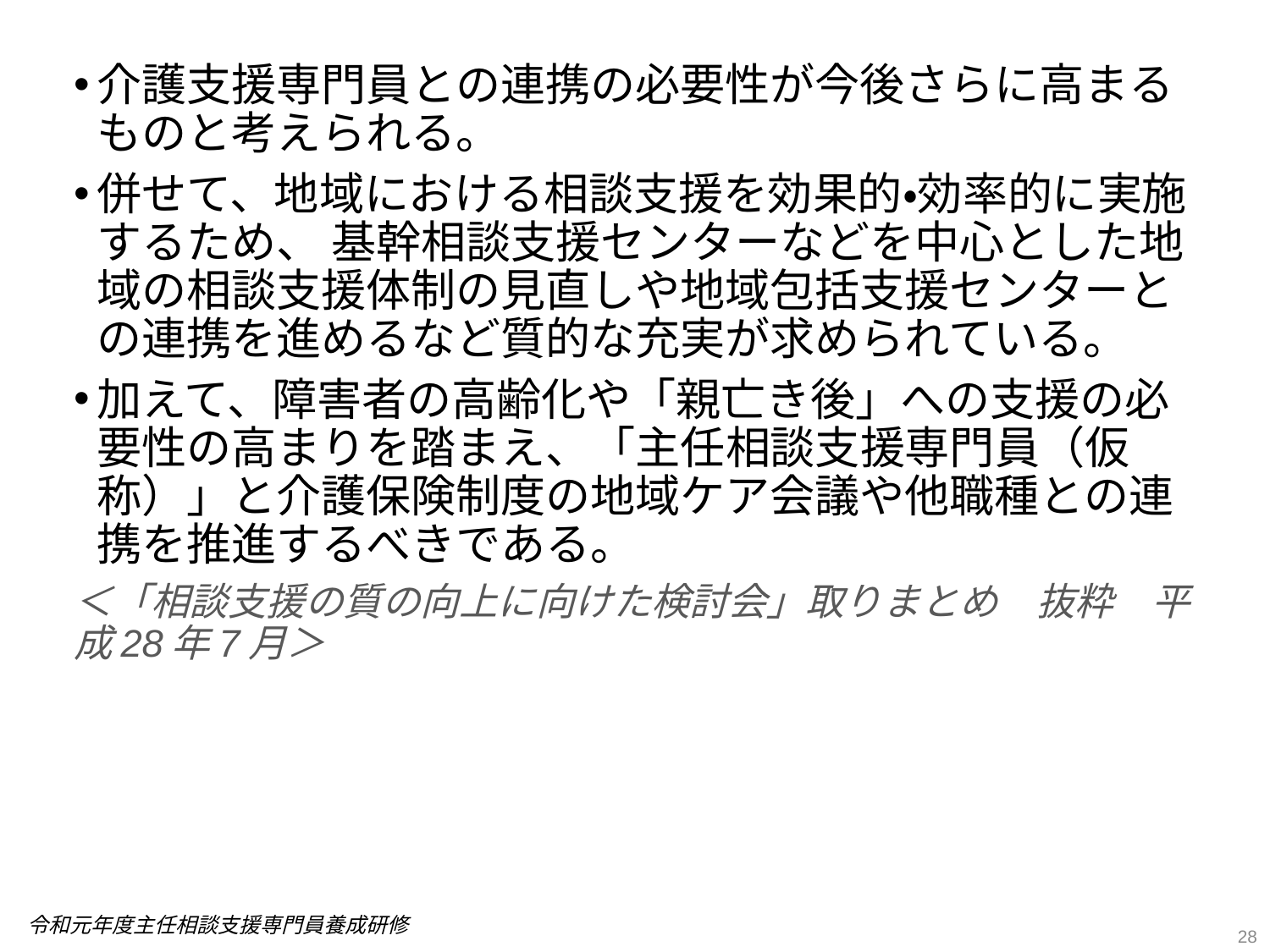

介護支援専門員との連携の必要性が今後さらに高まるものと考えられる。
併せて、地域における相談支援を効果的・効率的に実施するため、 基幹相談支援センターなどを中心とした地域の相談支援体制の見直しや地域包括支援センターとの連携を進めるなど質的な充実が求められている。
加えて、障害者の高齢化や「親亡き後」への支援の必要性の高まりを踏まえ、「主任相談支援専門員（仮称）」と介護保険制度の地域ケア会議や他職種との連携を推進するべきである。
＜「相談支援の質の向上に向けた検討会」取りまとめ　抜粋　平成28年7月＞
28